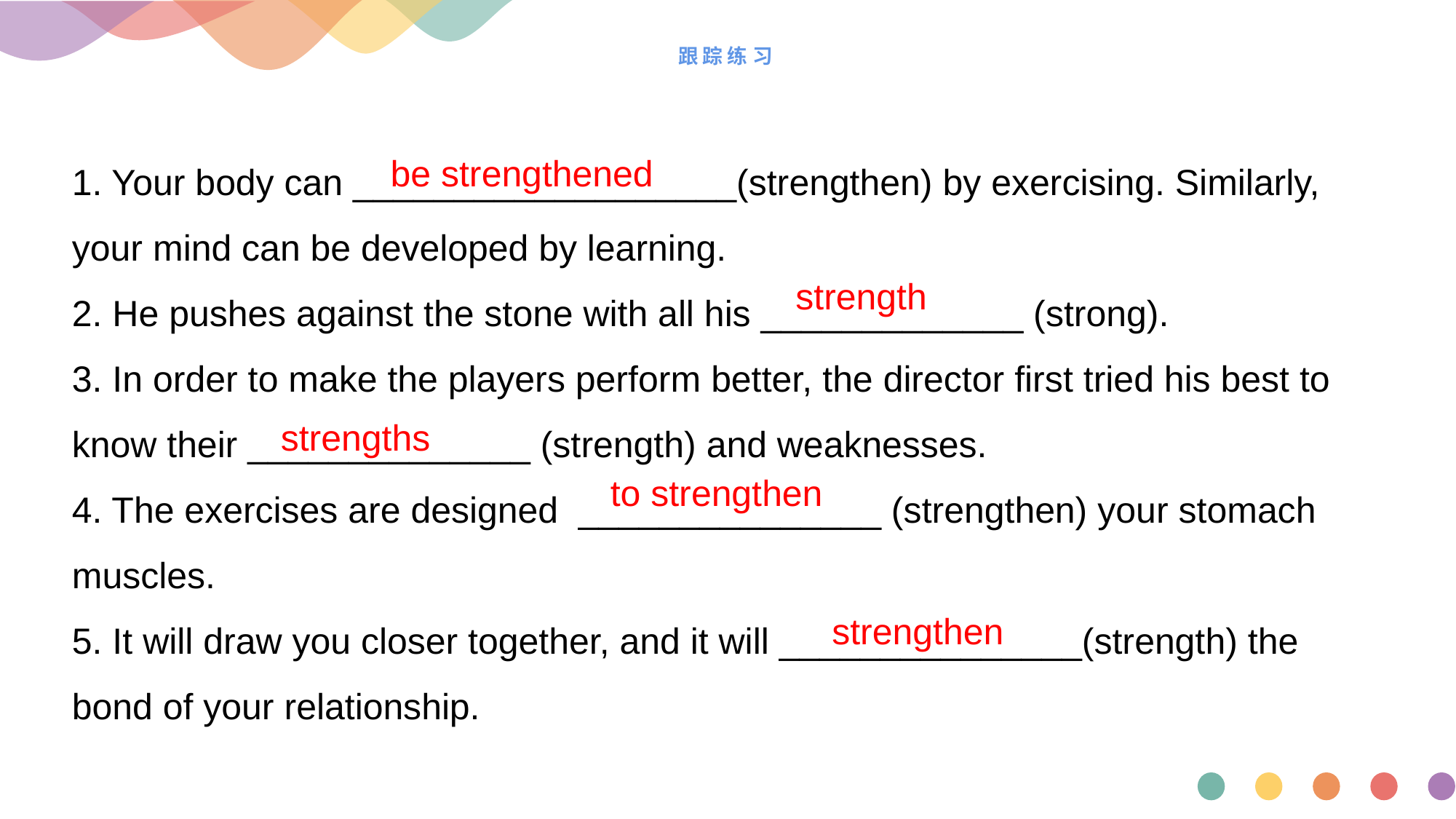

# 跟踪练习
1. Your body can ___________________(strengthen) by exercising. Similarly, your mind can be developed by learning.
2. He pushes against the stone with all his _____________ (strong).
3. In order to make the players perform better, the director first tried his best to know their ______________ (strength) and weaknesses.
4. The exercises are designed  _______________ (strengthen) your stomach muscles.
5. It will draw you closer together, and it will _______________(strength) the bond of your relationship.
  be strengthened
 strength
  strengths
 to strengthen
  strengthen